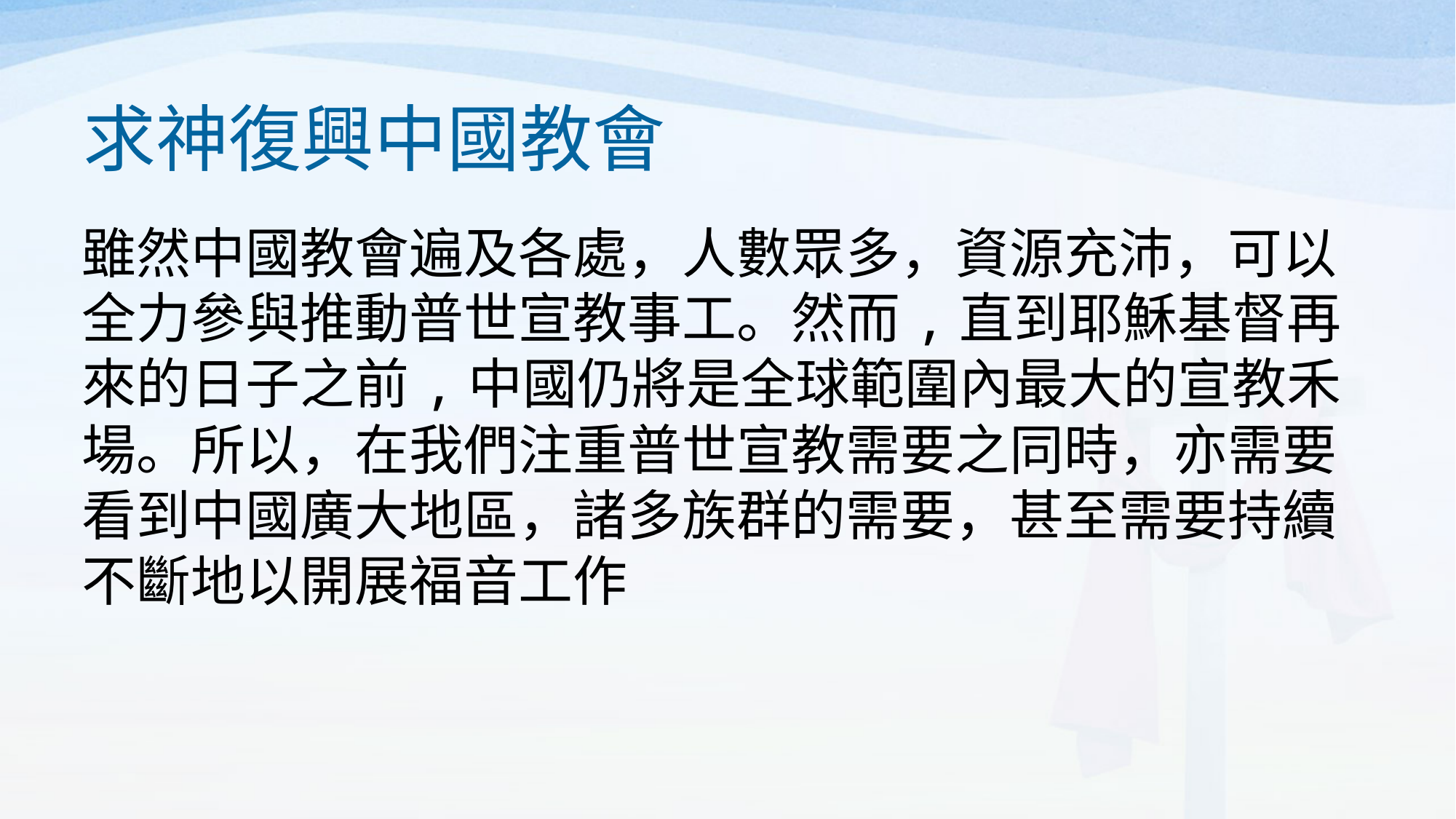

# 求神復興中國教會
雖然中國教會遍及各處，人數眾多，資源充沛，可以全力參與推動普世宣教事工。然而,直到耶穌基督再來的日子之前,中國仍將是全球範圍內最大的宣教禾場。所以，在我們注重普世宣教需要之同時，亦需要看到中國廣大地區，諸多族群的需要，甚至需要持續不斷地以開展福音工作